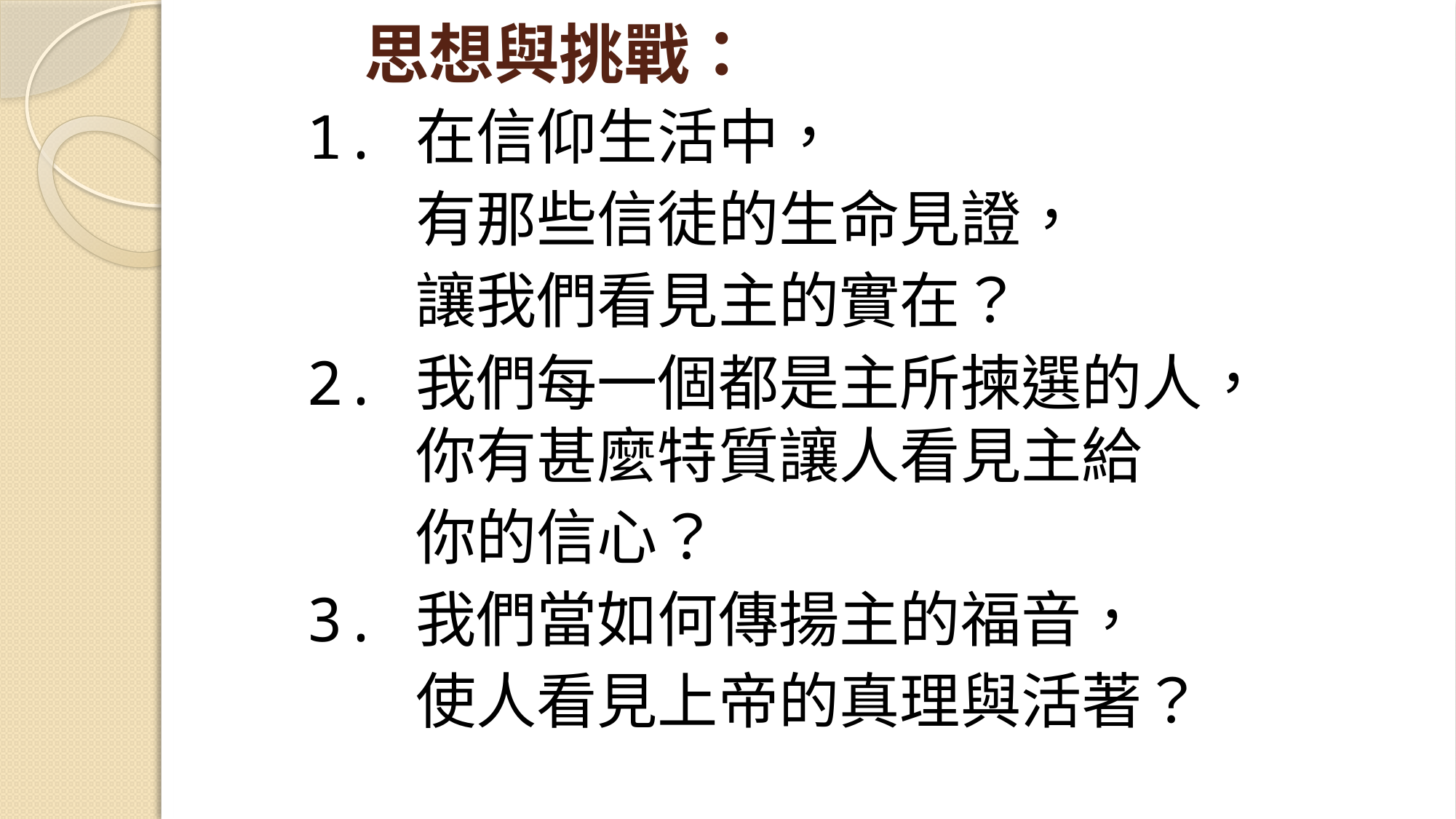

# 思想與挑戰：
1.	在信仰生活中，
	有那些信徒的生命見證，
	讓我們看見主的實在？
2.	我們每一個都是主所揀選的人，	你有甚麼特質讓人看見主給
	你的信心？
3.	我們當如何傳揚主的福音，
	使人看見上帝的真理與活著？